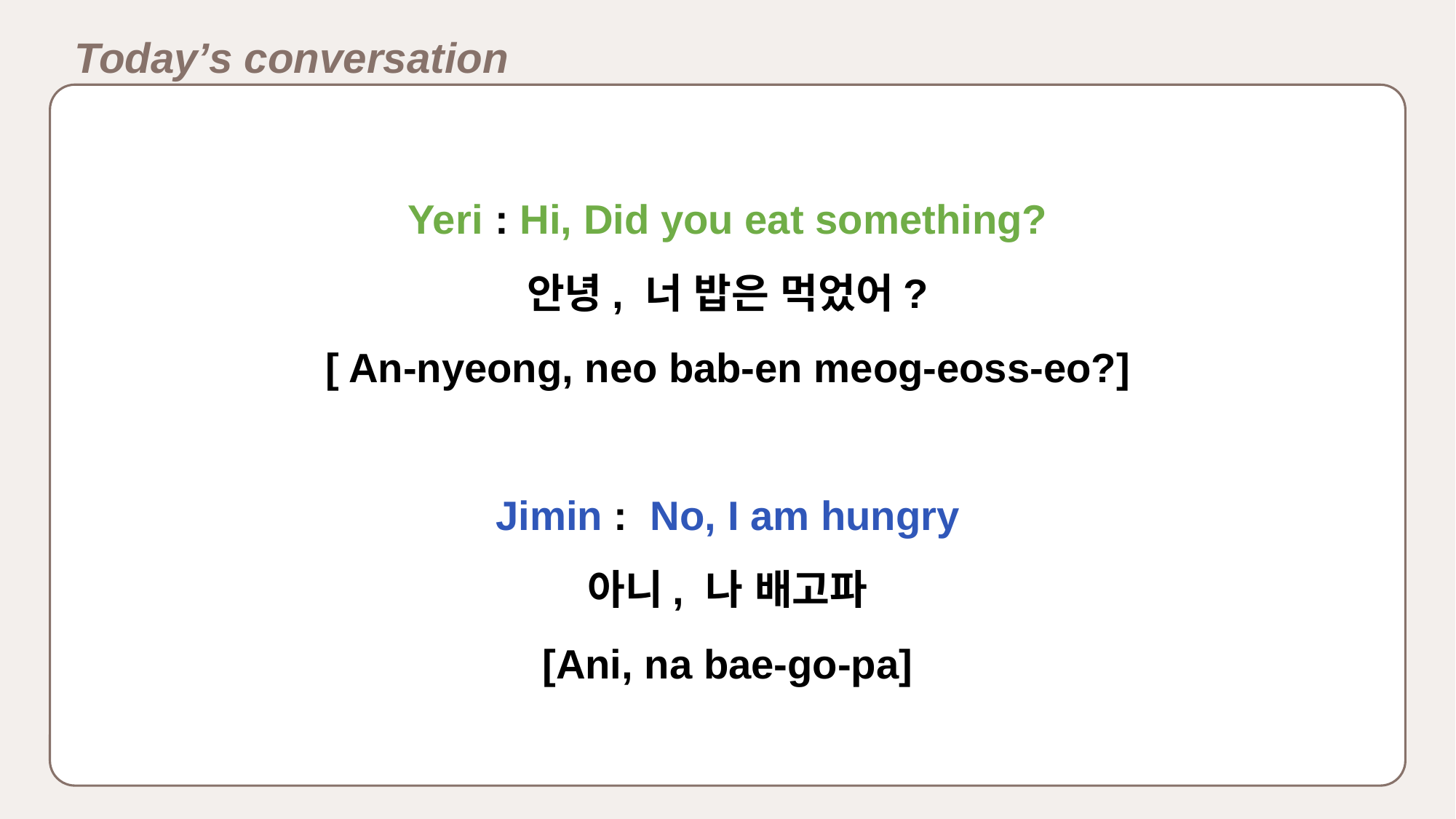

Today’s conversation
Yeri : Hi, Did you eat something?
안녕, 너 밥은 먹었어?
[ An-nyeong, neo bab-en meog-eoss-eo?]

Jimin :  No, I am hungry
아니, 나 배고파
[Ani, na bae-go-pa]